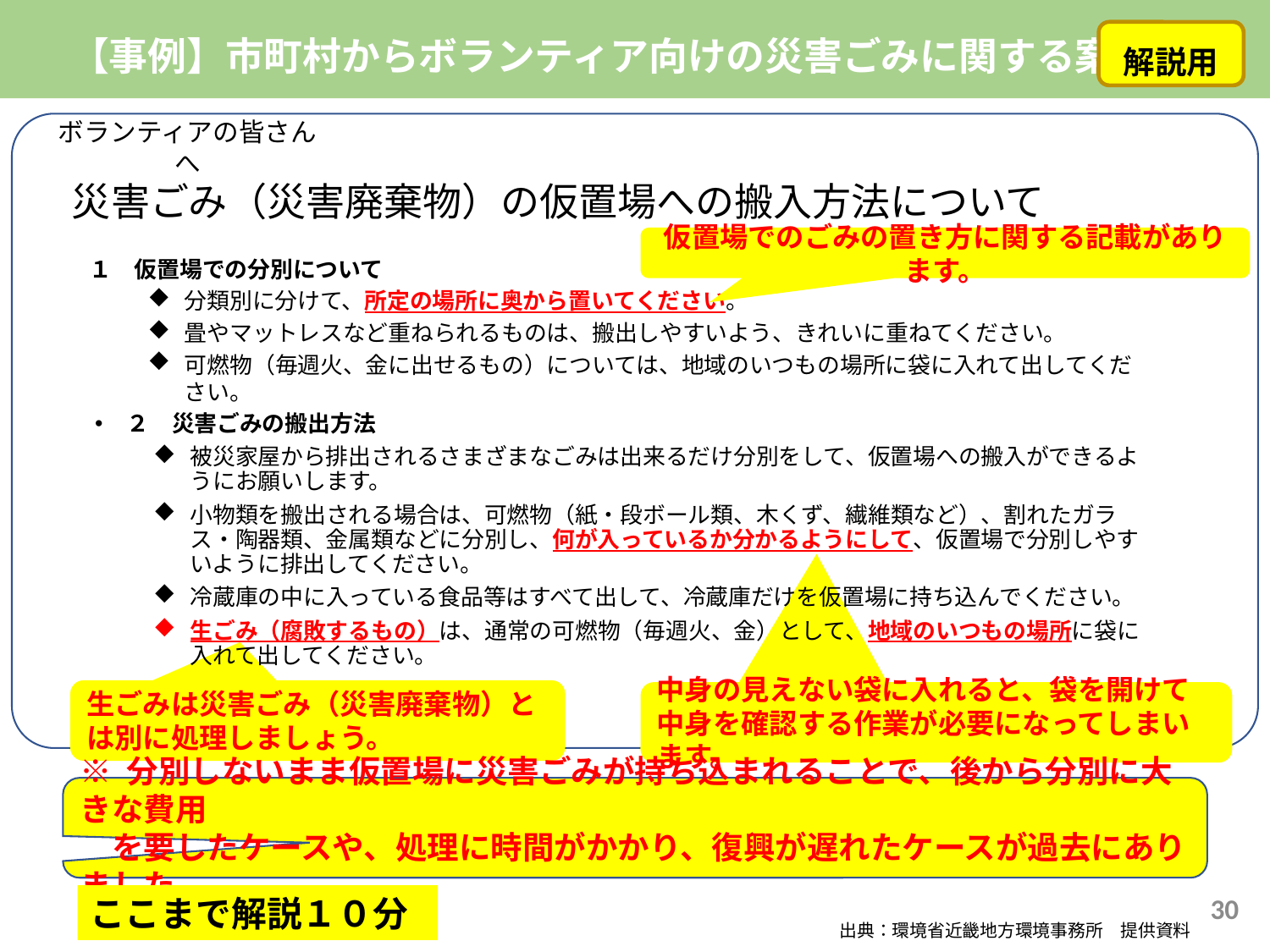

# 【事例】市町村からボランティア向けの災害ごみに関する案内例
解説用
ボランティアの皆さんへ

災害ごみ（災害廃棄物）の仮置場への搬入方法について
仮置場でのごみの置き方に関する記載があります。
１　仮置場での分別について
分類別に分けて、所定の場所に奥から置いてください。
畳やマットレスなど重ねられるものは、搬出しやすいよう、きれいに重ねてください。
可燃物（毎週火、金に出せるもの）については、地域のいつもの場所に袋に入れて出してください。
ボランティアとの打合せ
２　災害ごみの搬出方法
被災家屋から排出されるさまざまなごみは出来るだけ分別をして、仮置場への搬入ができるようにお願いします。
小物類を搬出される場合は、可燃物（紙・段ボール類、木くず、繊維類など）、割れたガラス・陶器類、金属類などに分別し、何が入っているか分かるようにして、仮置場で分別しやすいように排出してください。
冷蔵庫の中に入っている食品等はすべて出して、冷蔵庫だけを仮置場に持ち込んでください。
生ごみ（腐敗するもの）は、通常の可燃物（毎週火、金）として、地域のいつもの場所に袋に入れて出してください。

生ごみは災害ごみ（災害廃棄物）とは別に処理しましょう。
中身の見えない袋に入れると、袋を開けて中身を確認する作業が必要になってしまいます。
※ 分別しないまま仮置場に災害ごみが持ち込まれることで、後から分別に大きな費用
　を要したケースや、処理に時間がかかり、復興が遅れたケースが過去にありました。
30
ここまで解説１０分
出典：環境省近畿地方環境事務所　提供資料